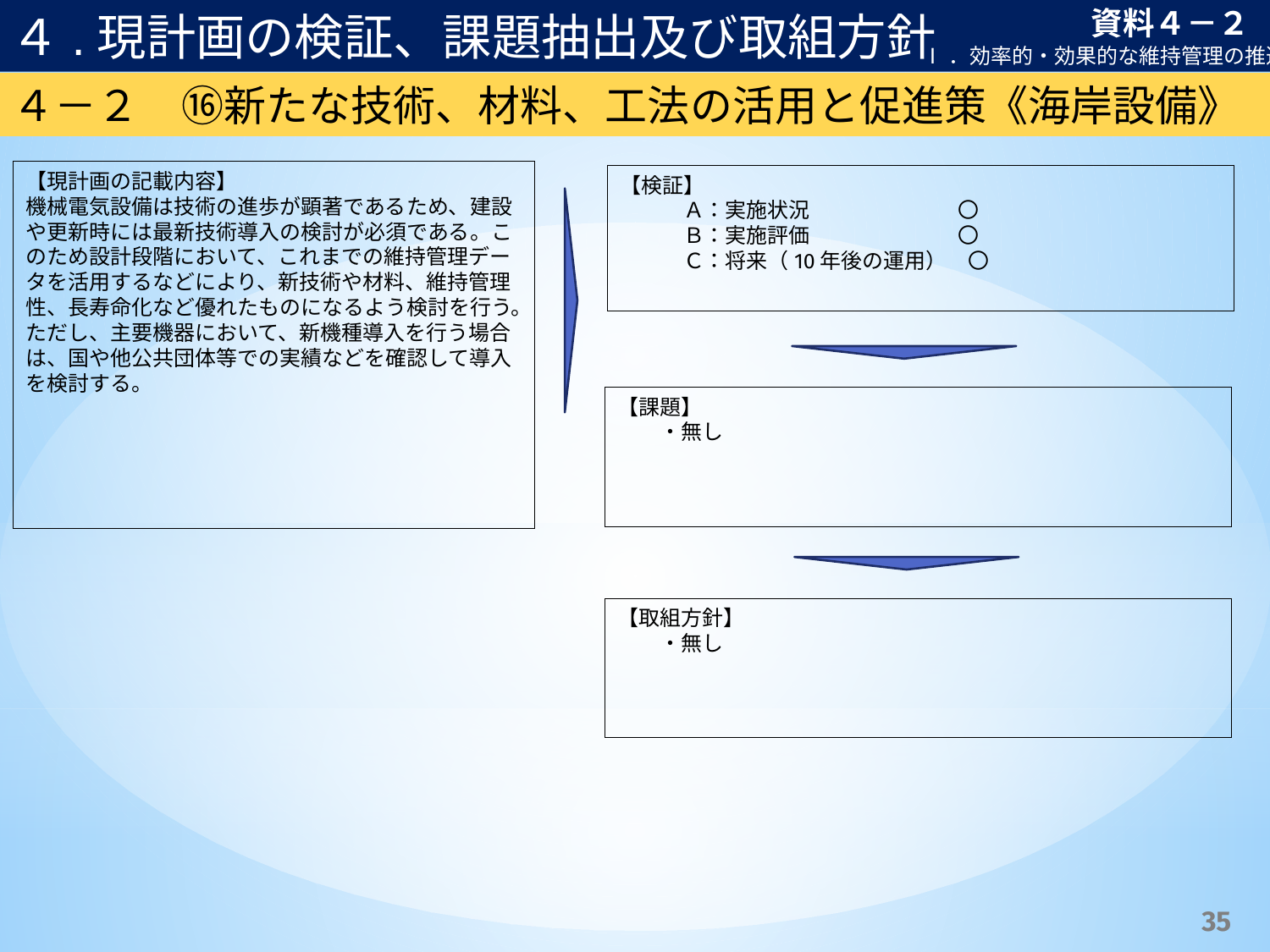

４.現計画の検証、課題抽出及び取組方針
資料４－２
Ⅰ．効率的・効果的な維持管理の推進
４－２　⑯新たな技術、材料、工法の活用と促進策《海岸設備》
【現計画の記載内容】
機械電気設備は技術の進歩が顕著であるため、建設や更新時には最新技術導入の検討が必須である。このため設計段階において、これまでの維持管理データを活用するなどにより、新技術や材料、維持管理性、長寿命化など優れたものになるよう検討を行う。
ただし、主要機器において、新機種導入を行う場合は、国や他公共団体等での実績などを確認して導入を検討する。

【検証】
　　　Ａ：実施状況　　　　　　　〇
　　　Ｂ：実施評価　　　　　　　〇
　　　Ｃ：将来（10年後の運用）　〇

【課題】
　　・無し

【取組方針】
　　・無し

35